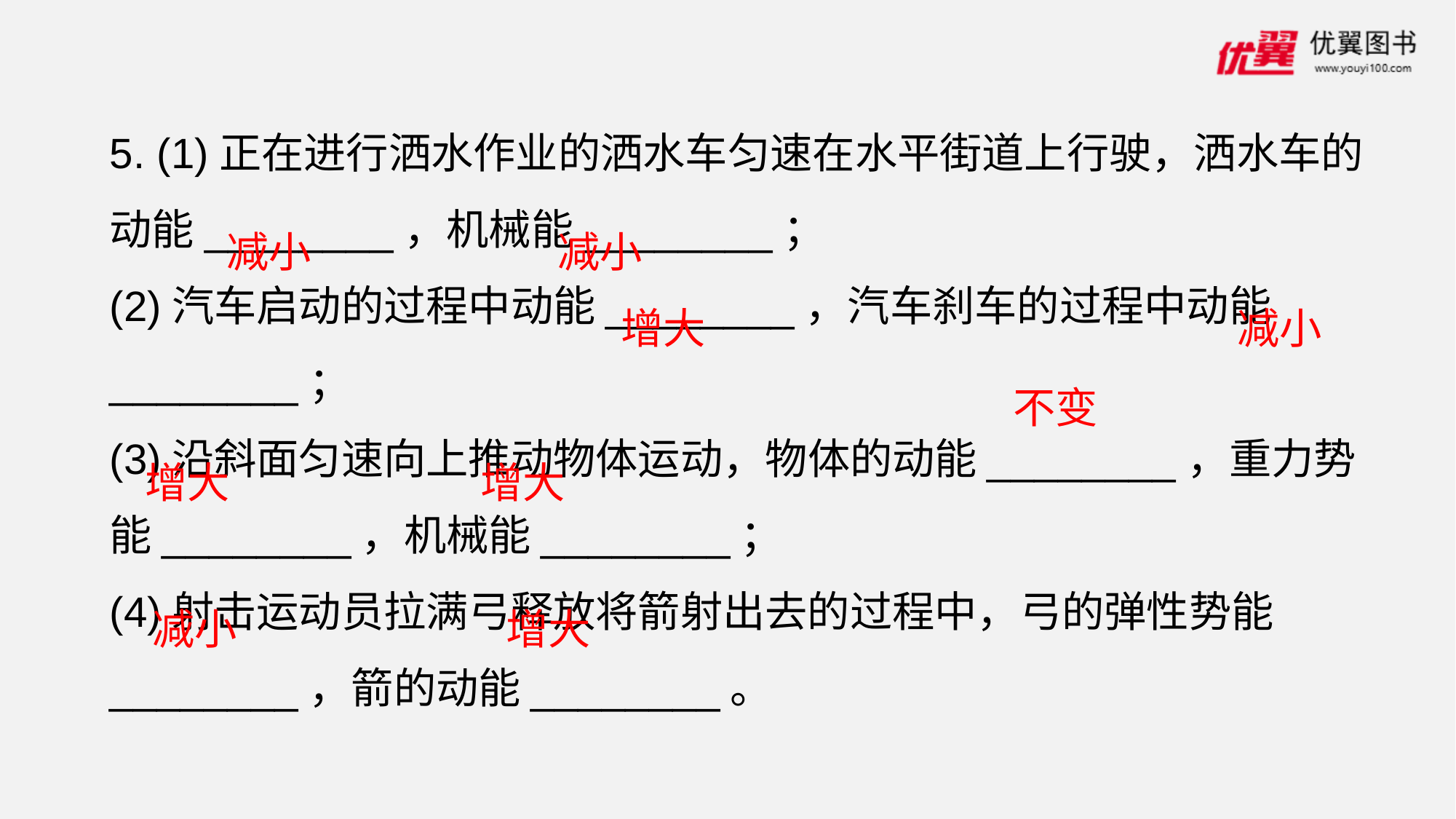

5. (1)正在进行洒水作业的洒水车匀速在水平街道上行驶，洒水车的动能________，机械能________；
(2)汽车启动的过程中动能________，汽车刹车的过程中动能________；
(3)沿斜面匀速向上推动物体运动，物体的动能________，重力势能________，机械能________；
(4)射击运动员拉满弓释放将箭射出去的过程中，弓的弹性势能________，箭的动能________。
减小
减小
增大
减小
不变
增大
增大
减小
增大